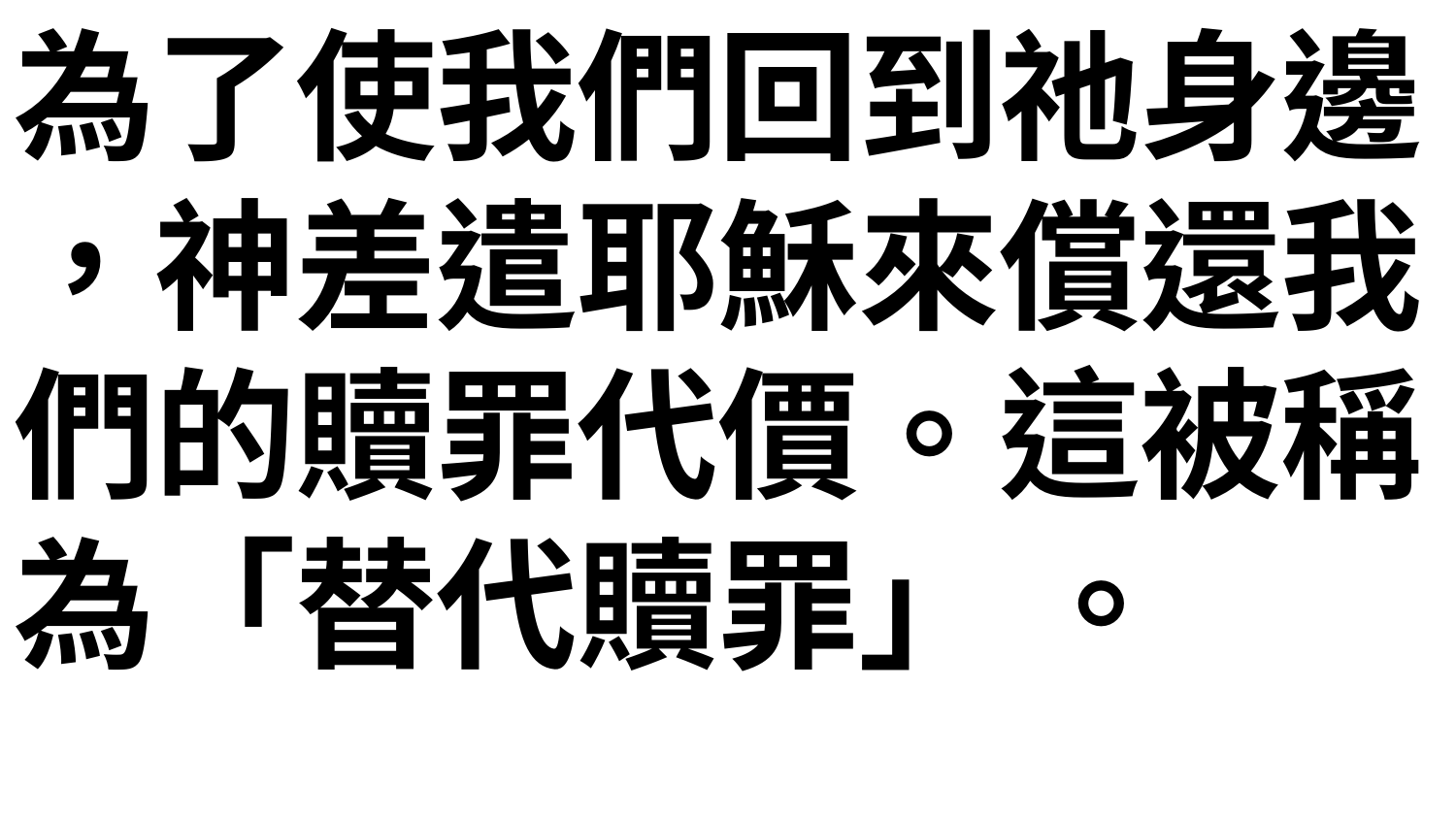

為了使我們回到祂身邊
，神差遣耶穌來償還我們的贖罪代價。這被稱為「替代贖罪」 。